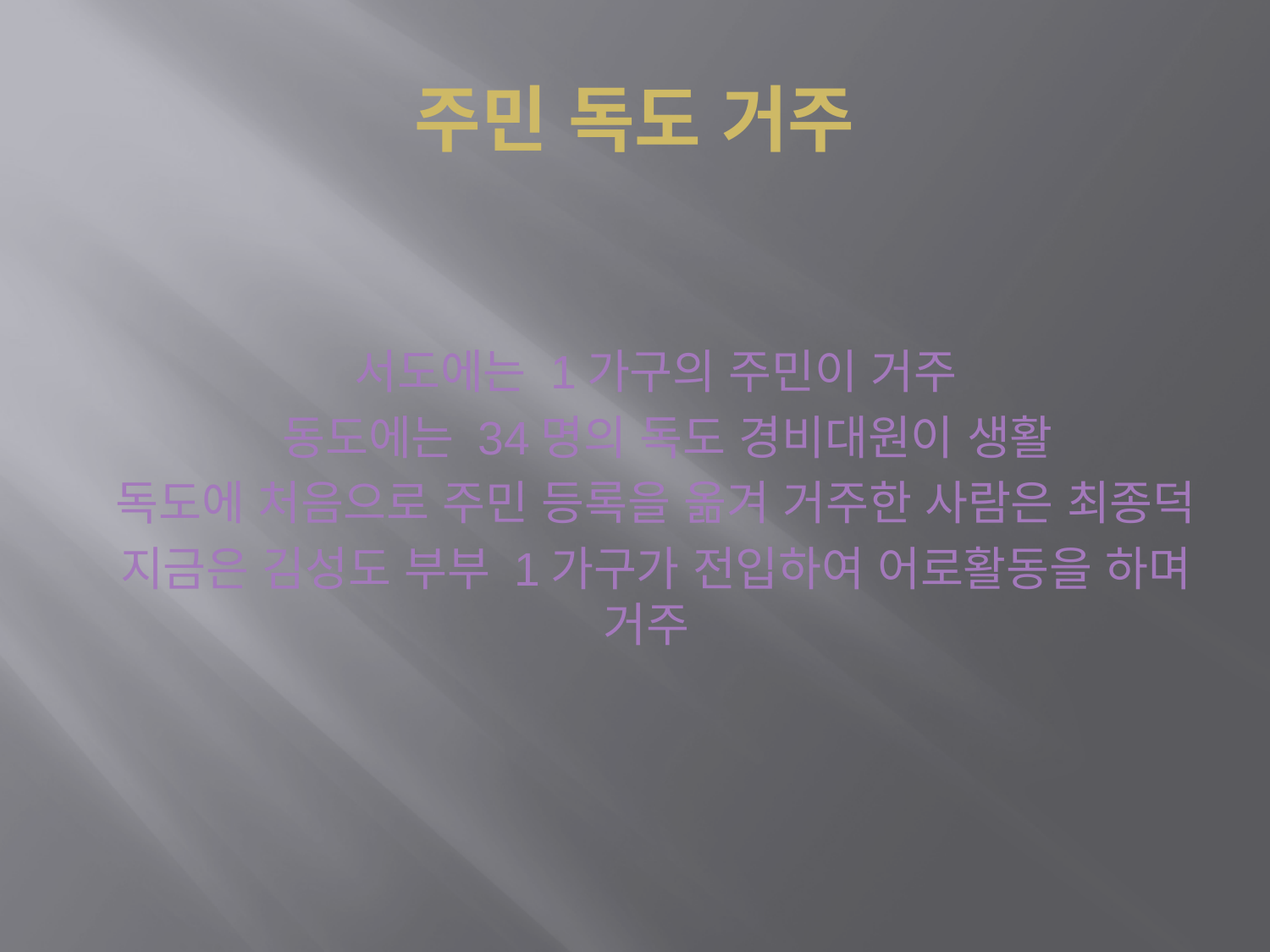

# 주민 독도 거주
서도에는 1가구의 주민이 거주
 동도에는 34명의 독도 경비대원이 생활
독도에 처음으로 주민 등록을 옮겨 거주한 사람은 최종덕
지금은 김성도 부부 1가구가 전입하여 어로활동을 하며 거주